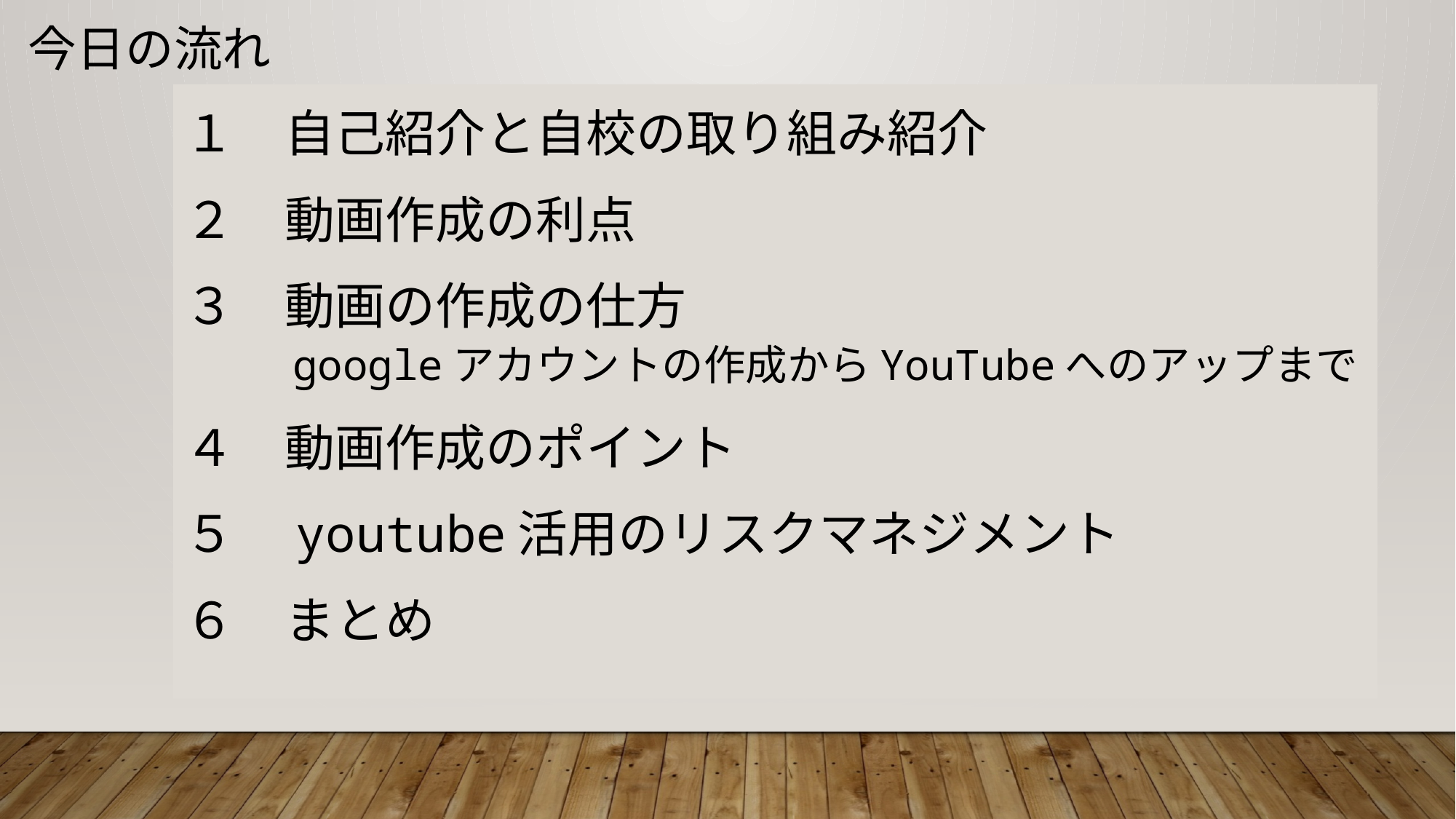

# 今日の流れ
１　自己紹介と自校の取り組み紹介
２　動画作成の利点
３　動画の作成の仕方
　　googleアカウントの作成からYouTubeへのアップまで
４　動画作成のポイント
５　youtube活用のリスクマネジメント
６　まとめ